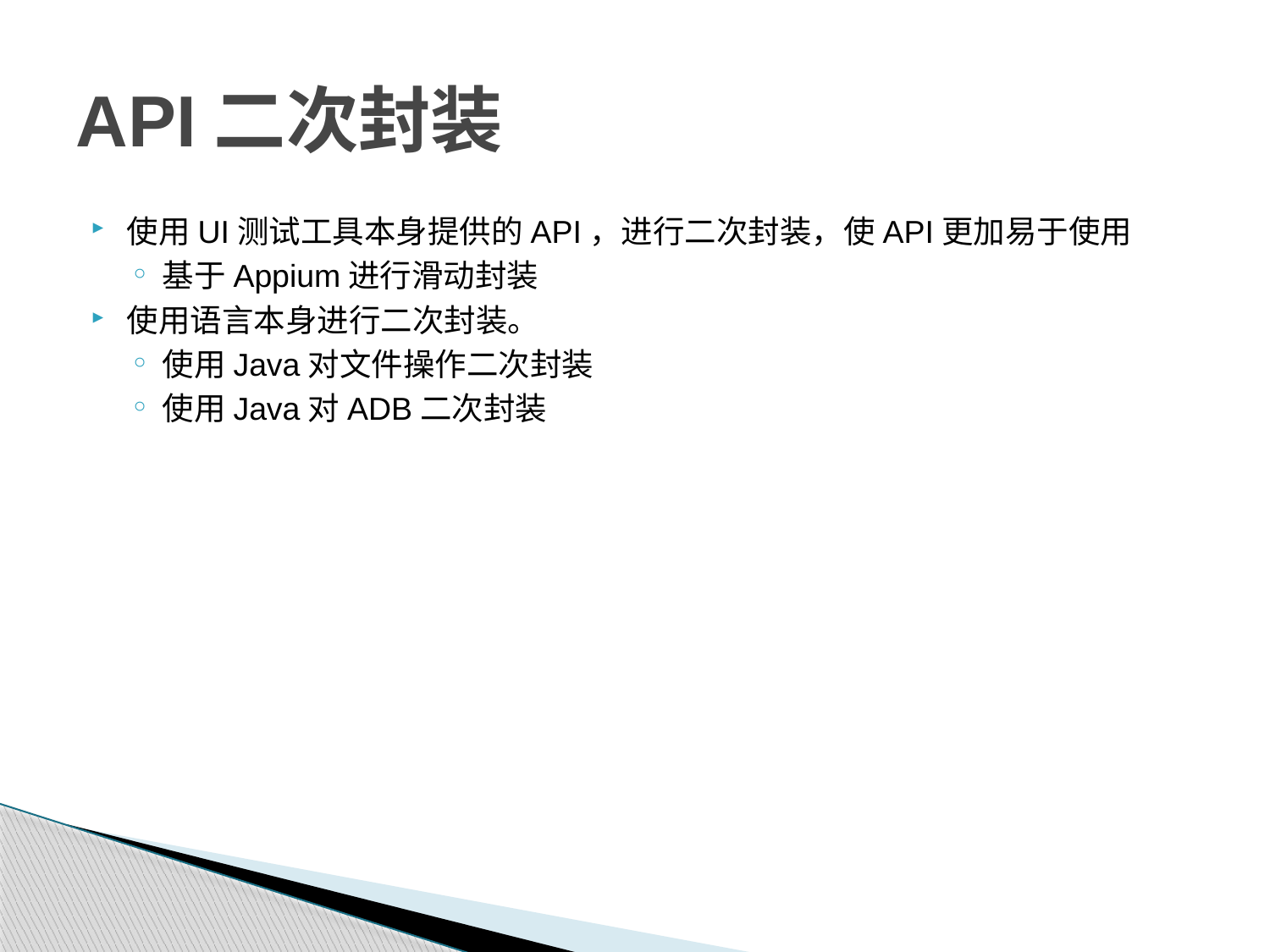

# API二次封装
使用UI测试工具本身提供的API，进行二次封装，使API更加易于使用
基于Appium进行滑动封装
使用语言本身进行二次封装。
使用Java对文件操作二次封装
使用Java对ADB二次封装